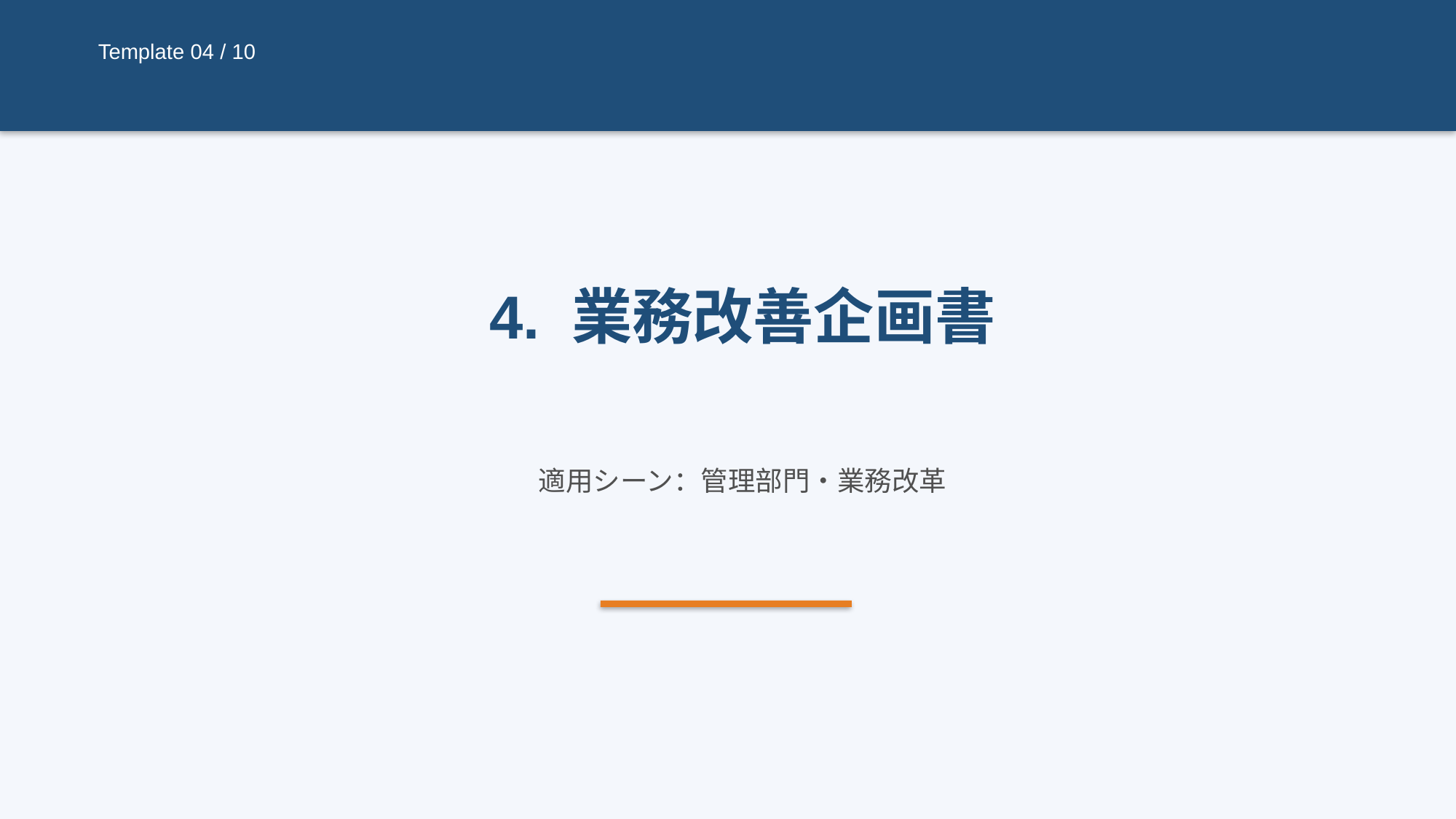

Template 04 / 10
4. 業務改善企画書
適用シーン：管理部門・業務改革